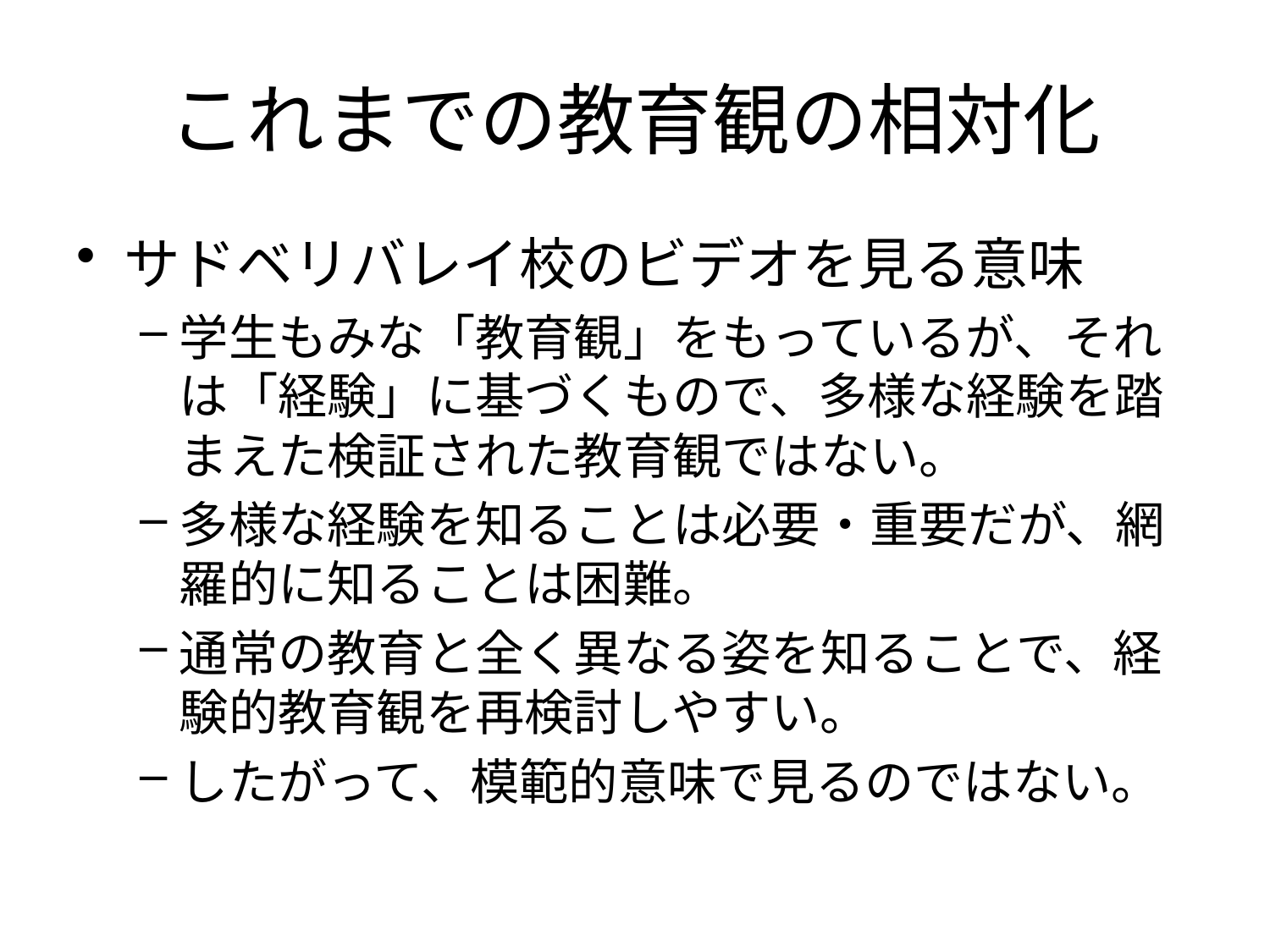

# これまでの教育観の相対化
サドベリバレイ校のビデオを見る意味
学生もみな「教育観」をもっているが、それは「経験」に基づくもので、多様な経験を踏まえた検証された教育観ではない。
多様な経験を知ることは必要・重要だが、網羅的に知ることは困難。
通常の教育と全く異なる姿を知ることで、経験的教育観を再検討しやすい。
したがって、模範的意味で見るのではない。